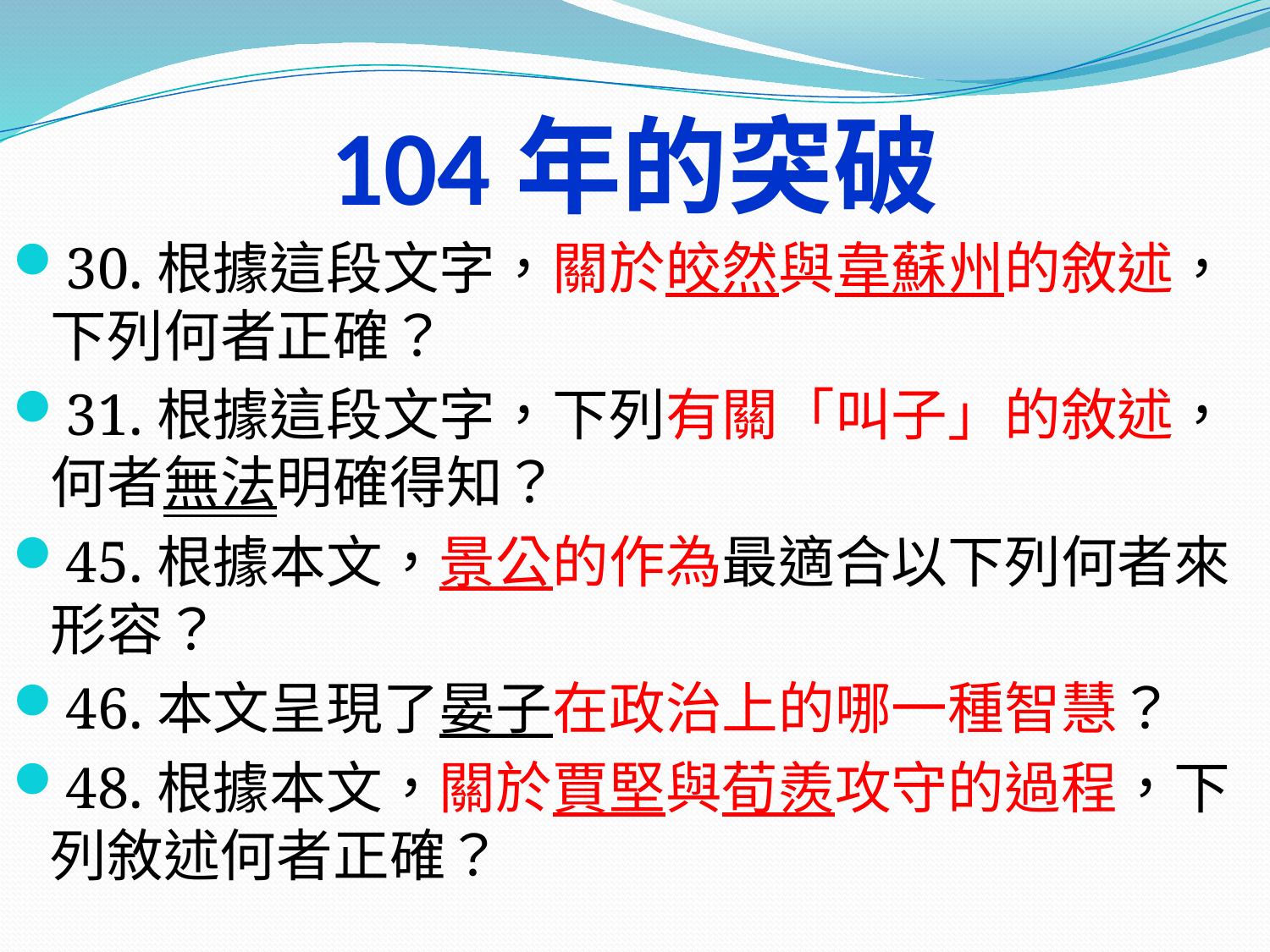

# 104年的突破
30.根據這段文字，關於皎然與韋蘇州的敘述，下列何者正確？
31.根據這段文字，下列有關「叫子」的敘述，何者無法明確得知？
45.根據本文，景公的作為最適合以下列何者來形容？
46.本文呈現了晏子在政治上的哪一種智慧？
48.根據本文，關於賈堅與荀羨攻守的過程，下列敘述何者正確？